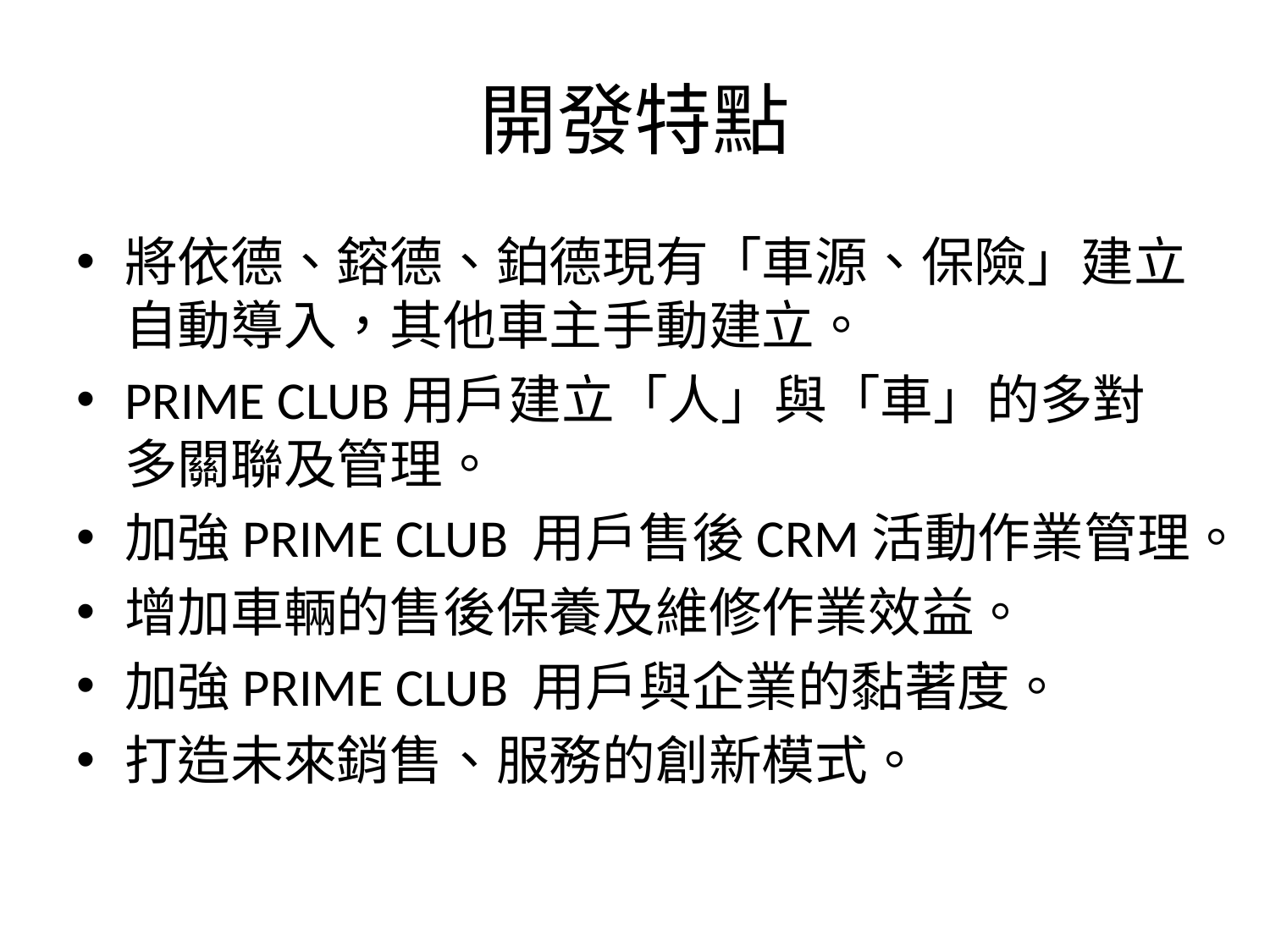

# 開發特點
將依德、鎔德、鉑德現有「車源、保險」建立自動導入，其他車主手動建立。
PRIME CLUB用戶建立「人」與「車」的多對多關聯及管理。
加強PRIME CLUB 用戶售後CRM活動作業管理。
增加車輛的售後保養及維修作業效益。
加強PRIME CLUB 用戶與企業的黏著度。
打造未來銷售、服務的創新模式。